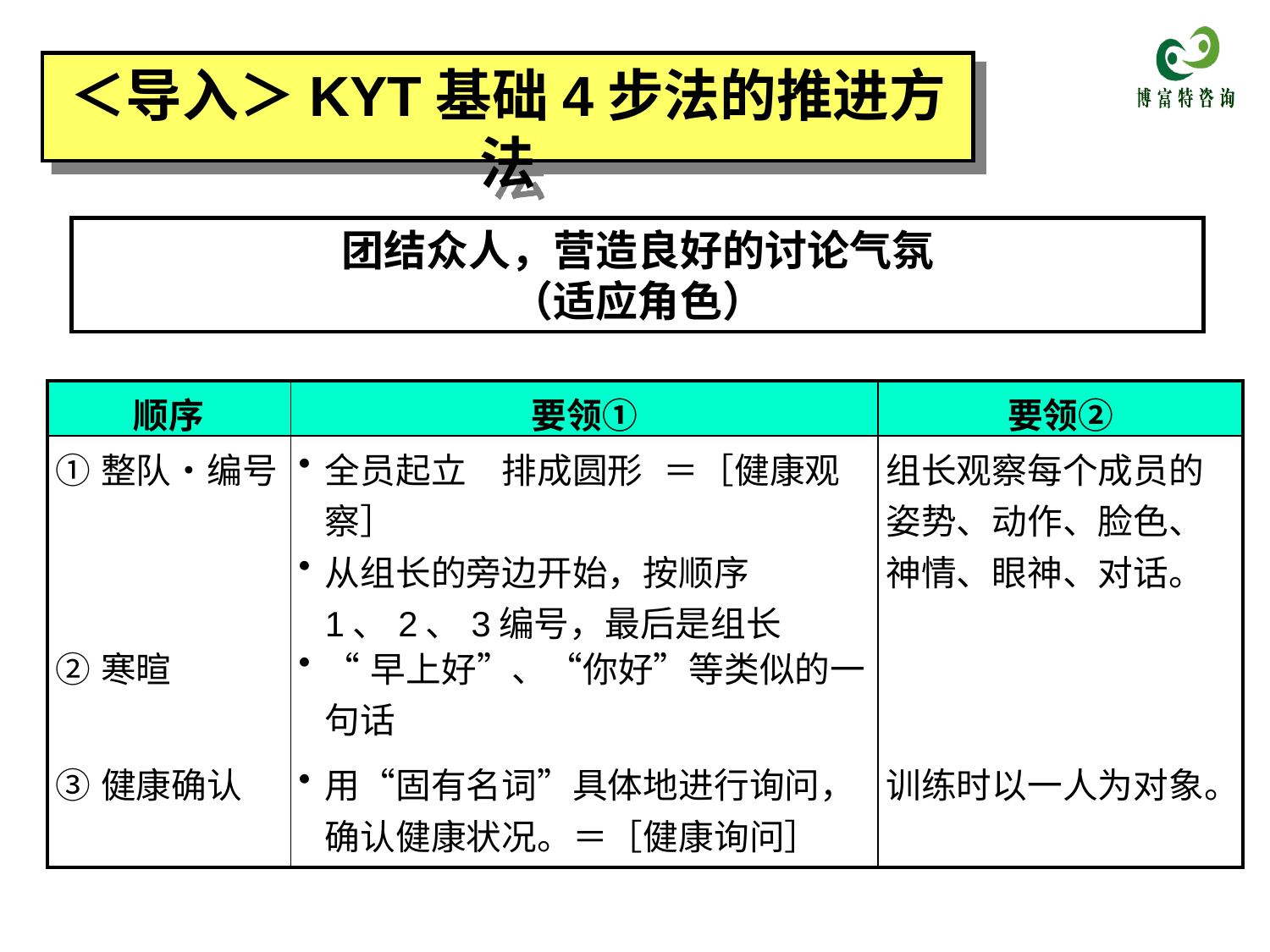

＜导入＞KYT基础4步法的推进方法
团结众人，营造良好的讨论气氛
（适应角色）
| 顺序 | 要领① | 要领② |
| --- | --- | --- |
| ①整队・编号 | 全员起立　排成圆形 ＝［健康观察］ 从组长的旁边开始，按顺序1、2、3编号，最后是组长 | 组长观察每个成员的姿势、动作、脸色、神情、眼神、对话。 |
| ②寒暄 | “早上好”、“你好”等类似的一句话 |  |
| ③健康确认 | 用“固有名词”具体地进行询问，确认健康状况。＝［健康询问］ | 训练时以一人为对象。 |